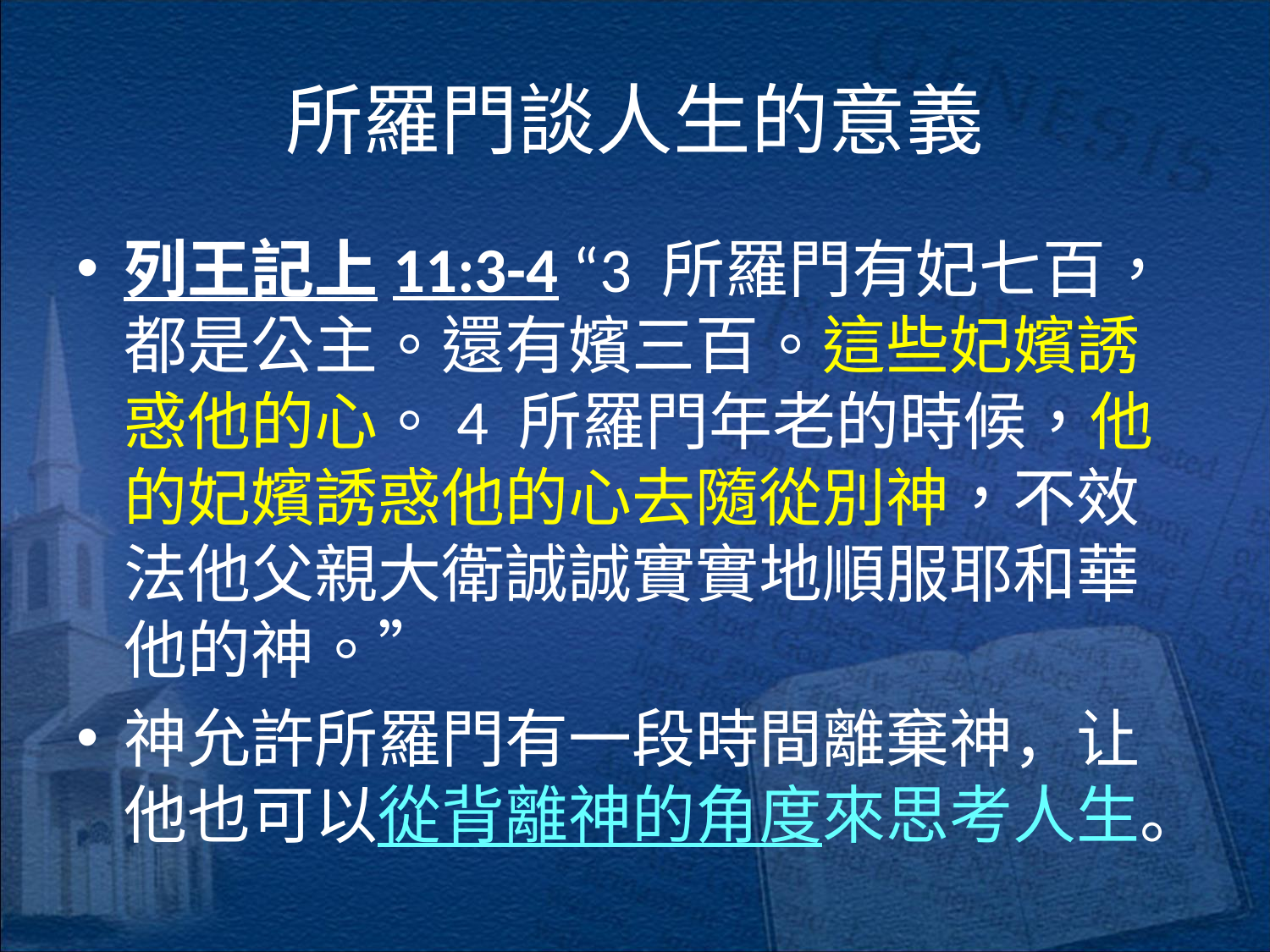

# 所羅門談人生的意義
列王記上11:3-4 “3 所羅門有妃七百，都是公主。還有嬪三百。這些妃嬪誘惑他的心。4 所羅門年老的時候，他的妃嬪誘惑他的心去隨從別神，不效法他父親大衛誠誠實實地順服耶和華他的神。”
神允許所羅門有一段時間離棄神，让他也可以從背離神的角度來思考人生。